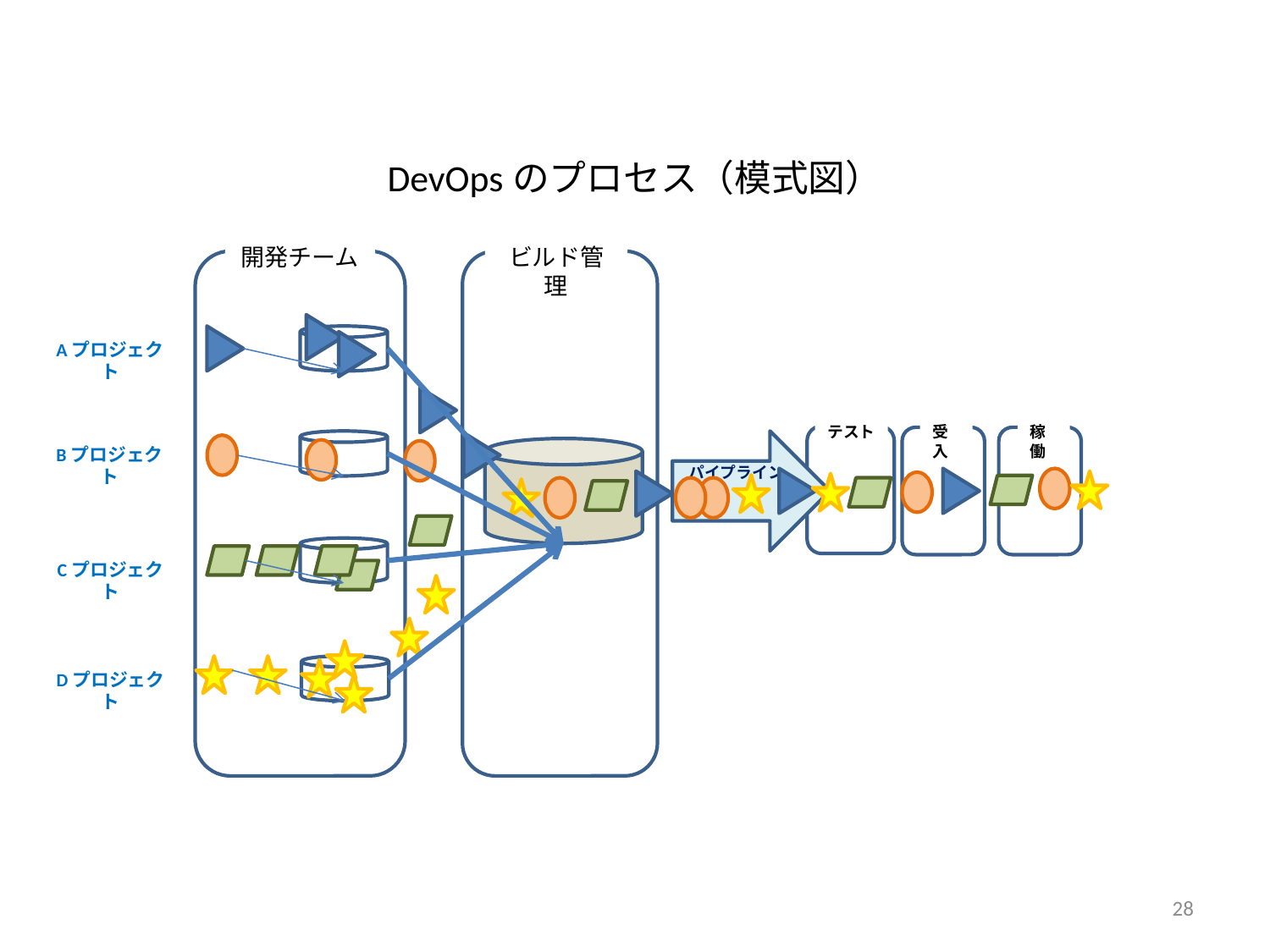

# DevOpsのプロセス（模式図）
開発チーム
ビルド管理

Aプロジェクト

テスト
受入
稼働

パイプライン

Bプロジェクト

Cプロジェクト

Dプロジェクト

28